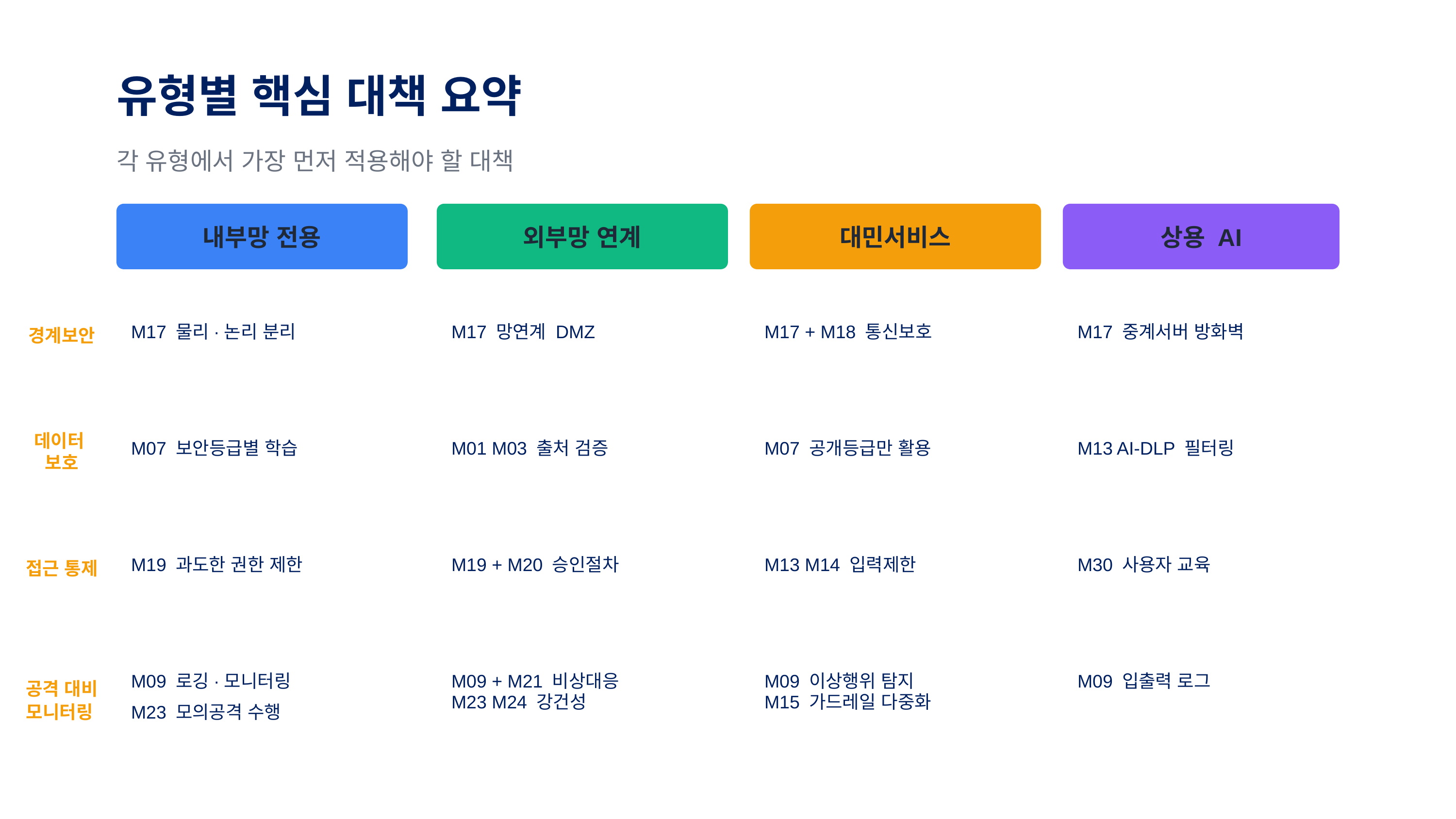

유형별 핵심 대책 요약
각 유형에서 가장 먼저 적용해야 할 대책

내부망 전용

외부망 연계

대민서비스

상용 AI
경계보안
M17 물리·논리 분리
M17 망연계 DMZ
M17 + M18 통신보호
M17 중계서버 방화벽
데이터
보호
M07 보안등급별 학습
M01 M03 출처 검증
M07 공개등급만 활용
M13 AI-DLP 필터링
접근 통제
M19 과도한 권한 제한
M19 + M20 승인절차
M13 M14 입력제한
M30 사용자 교육
공격 대비
M09 로깅·모니터링
M09 + M21 비상대응
M09 이상행위 탐지
M09 입출력 로그
모니터링
M23 M24 강건성
M15 가드레일 다중화
M23 모의공격 수행